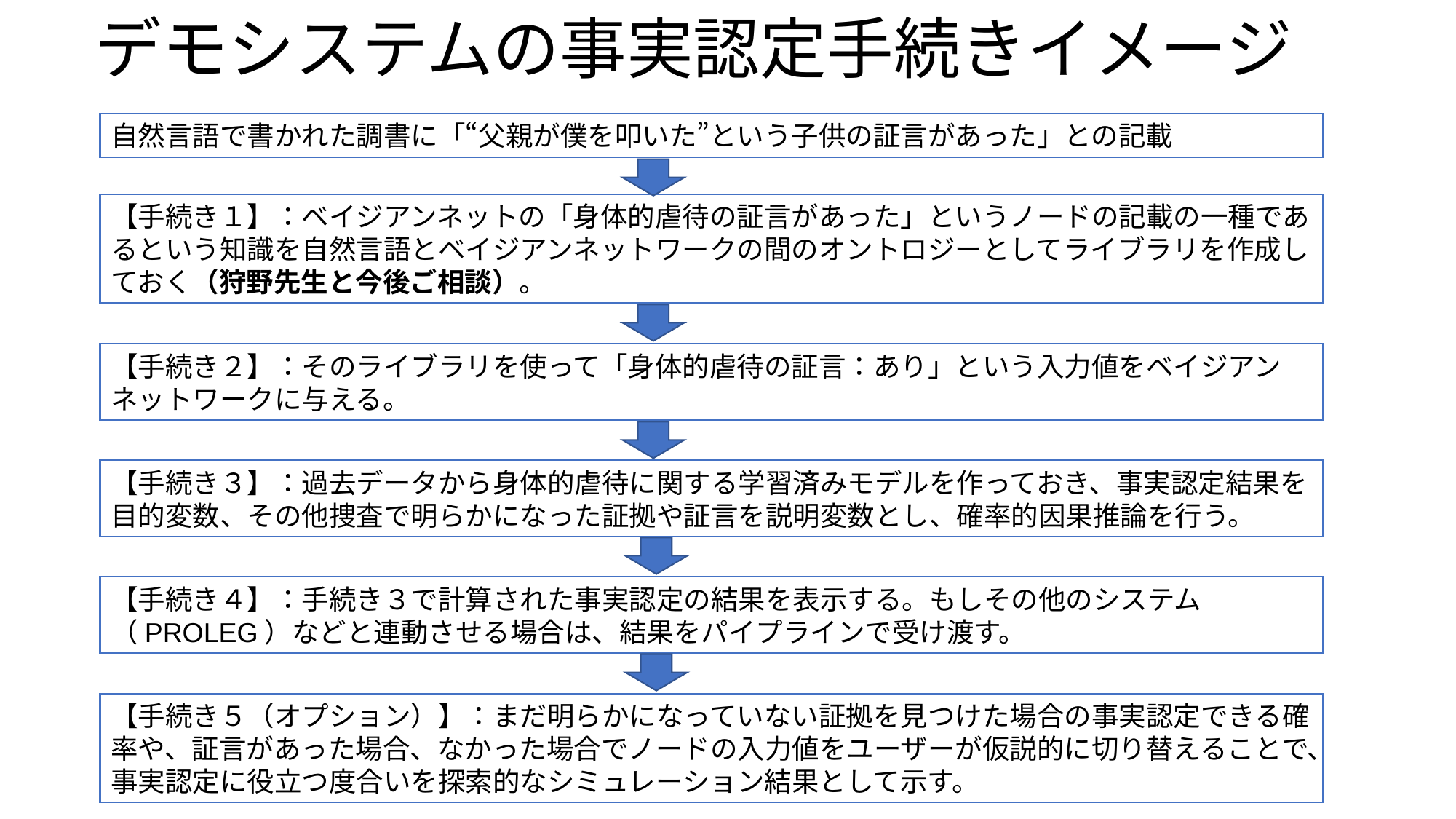

# デモシステムの事実認定手続きイメージ
自然言語で書かれた調書に「“父親が僕を叩いた”という子供の証言があった」との記載

【手続き１】：ベイジアンネットの「身体的虐待の証言があった」というノードの記載の一種であるという知識を自然言語とベイジアンネットワークの間のオントロジーとしてライブラリを作成しておく（狩野先生と今後ご相談）。

【手続き２】：そのライブラリを使って「身体的虐待の証言：あり」という入力値をベイジアンネットワークに与える。

【手続き３】：過去データから身体的虐待に関する学習済みモデルを作っておき、事実認定結果を目的変数、その他捜査で明らかになった証拠や証言を説明変数とし、確率的因果推論を行う。

【手続き４】：手続き３で計算された事実認定の結果を表示する。もしその他のシステム（PROLEG）などと連動させる場合は、結果をパイプラインで受け渡す。

【手続き５（オプション）】：まだ明らかになっていない証拠を見つけた場合の事実認定できる確率や、証言があった場合、なかった場合でノードの入力値をユーザーが仮説的に切り替えることで、事実認定に役立つ度合いを探索的なシミュレーション結果として示す。